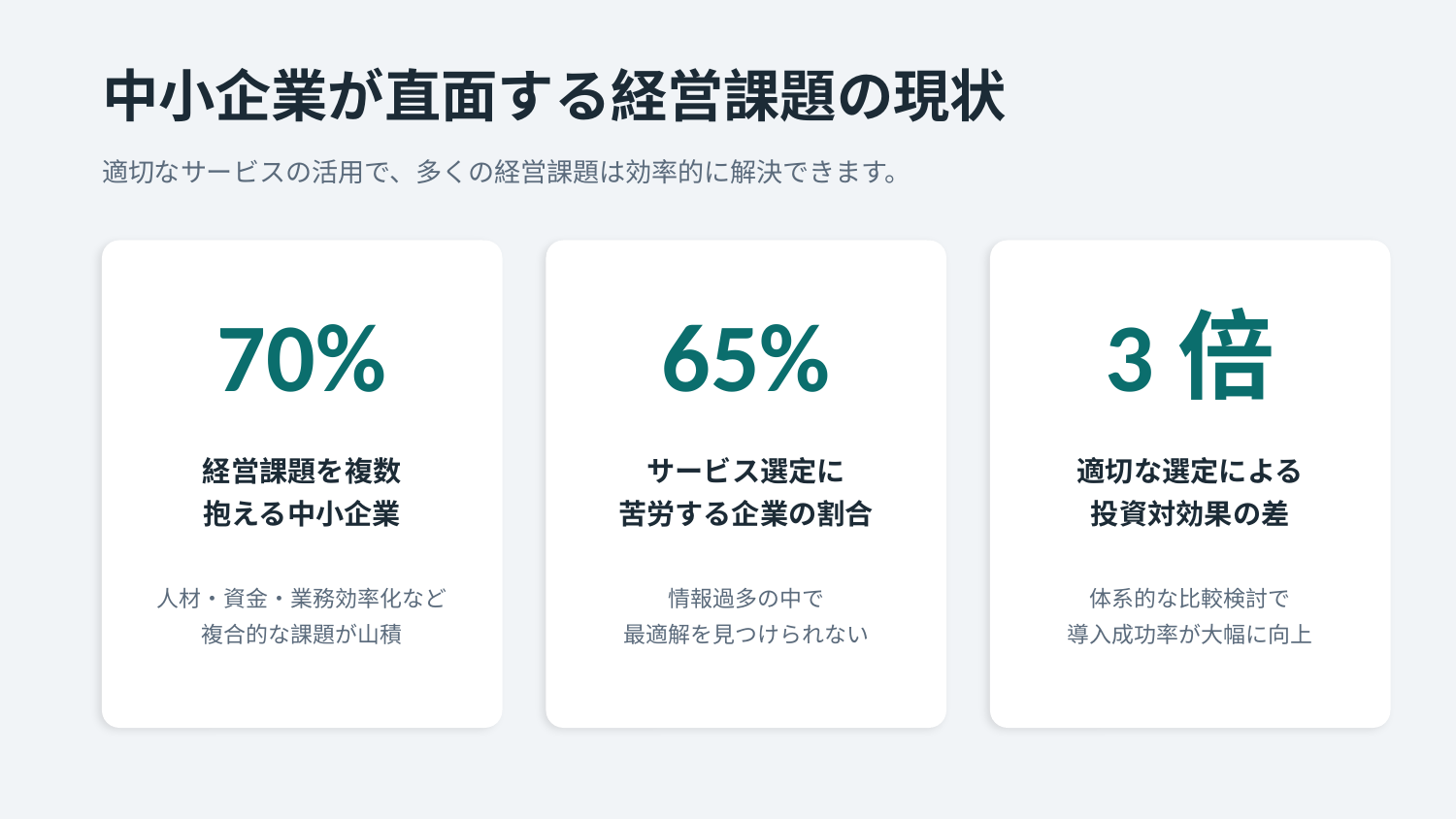

中小企業が直面する経営課題の現状
適切なサービスの活用で、多くの経営課題は効率的に解決できます。

70%
65%
3倍
経営課題を複数
抱える中小企業
サービス選定に
苦労する企業の割合
適切な選定による
投資対効果の差
人材・資金・業務効率化など
複合的な課題が山積
情報過多の中で
最適解を見つけられない
体系的な比較検討で
導入成功率が大幅に向上